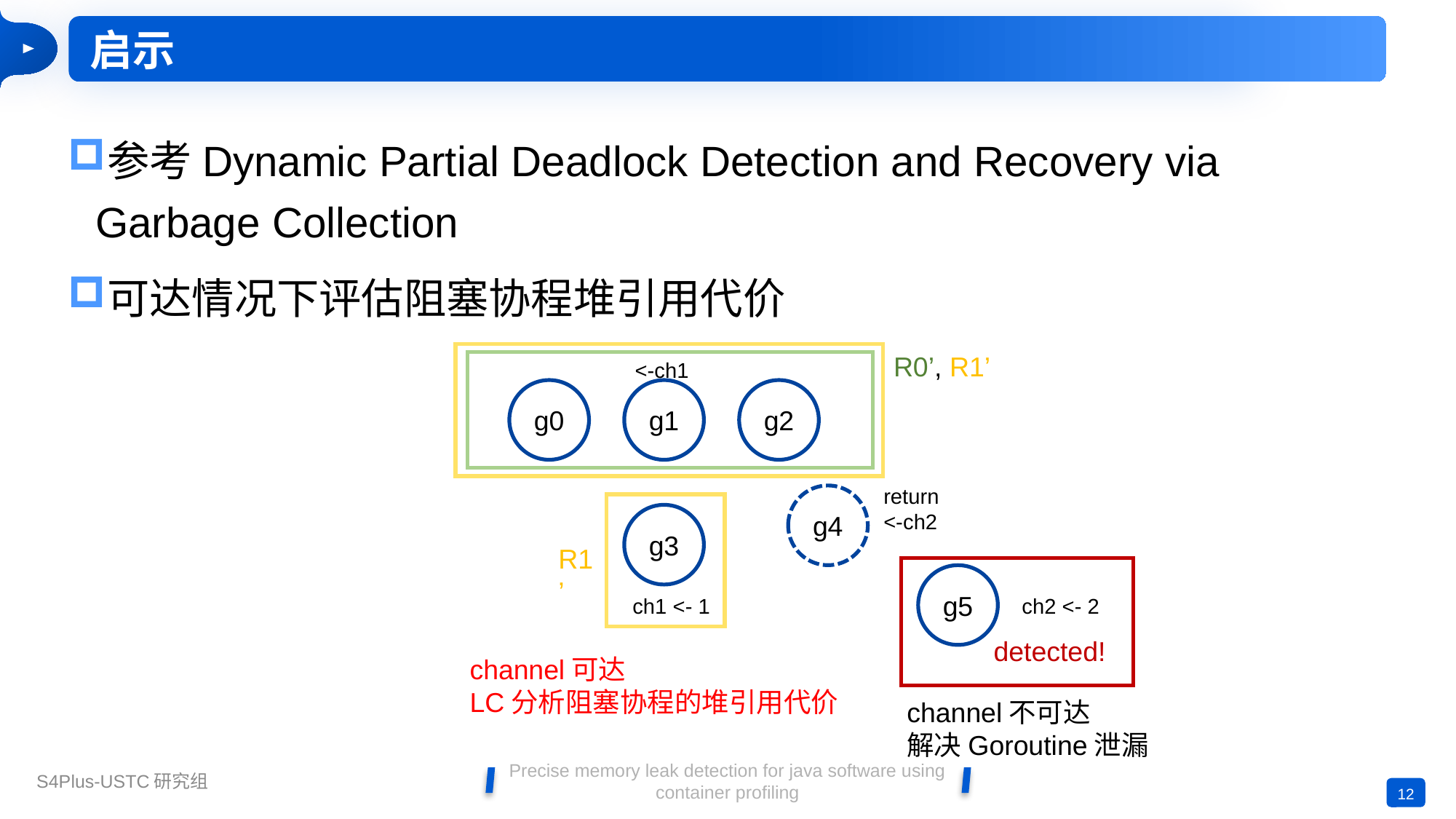

启示
参考Dynamic Partial Deadlock Detection and Recovery via Garbage Collection
可达情况下评估阻塞协程堆引用代价

R0’, R1’

<-ch1
g0
g1
g2
return
<-ch2
g4

g3
R1’
g5
ch1 <- 1
ch2 <- 2
detected!

channel可达
LC分析阻塞协程的堆引用代价
channel不可达
解决Goroutine泄漏
Precise memory leak detection for java software using container profiling
12